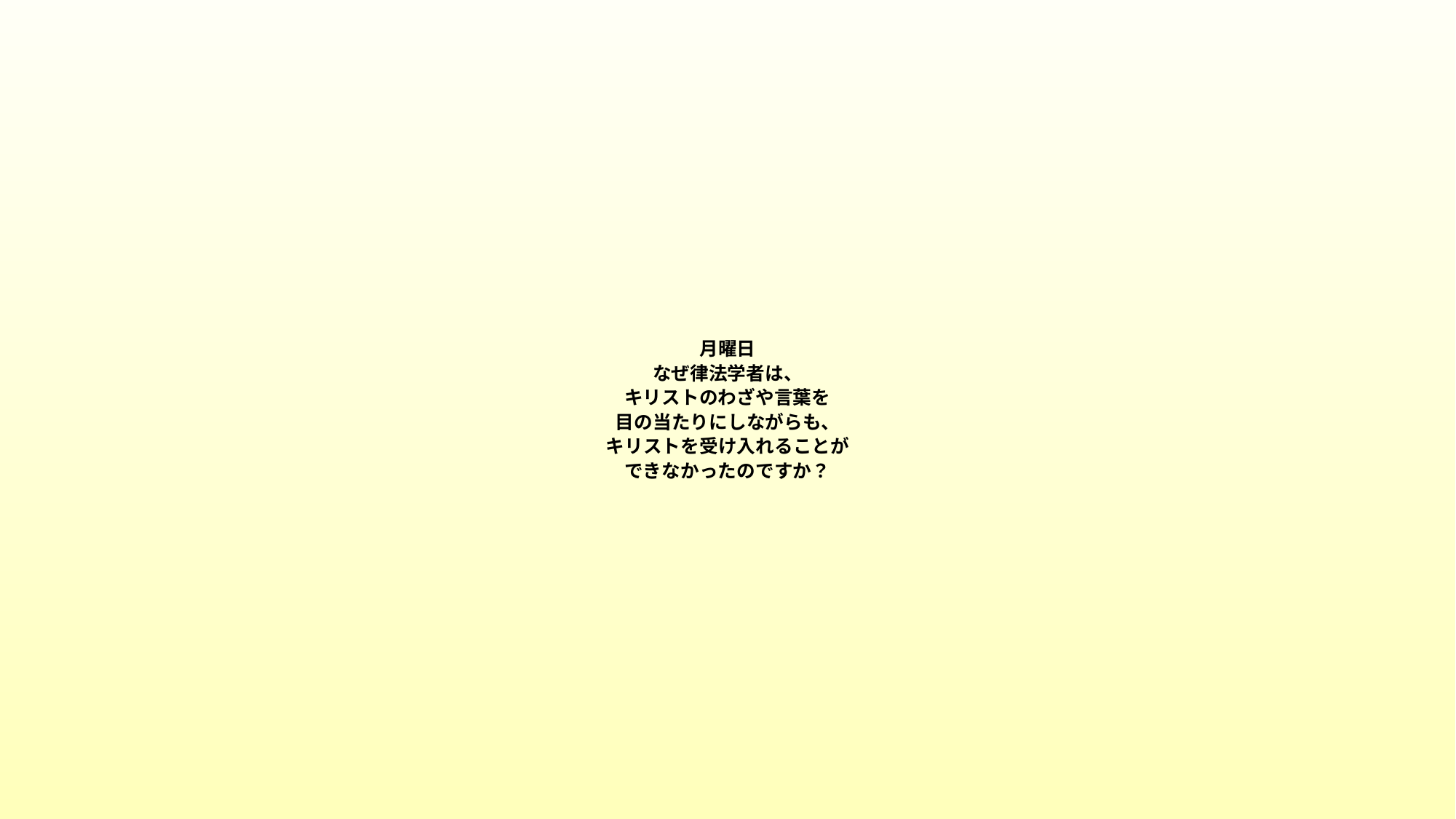

# 月曜日 なぜ律法学者は、 キリストのわざや言葉を 目の当たりにしながらも、 キリストを受け入れることが できなかったのですか？